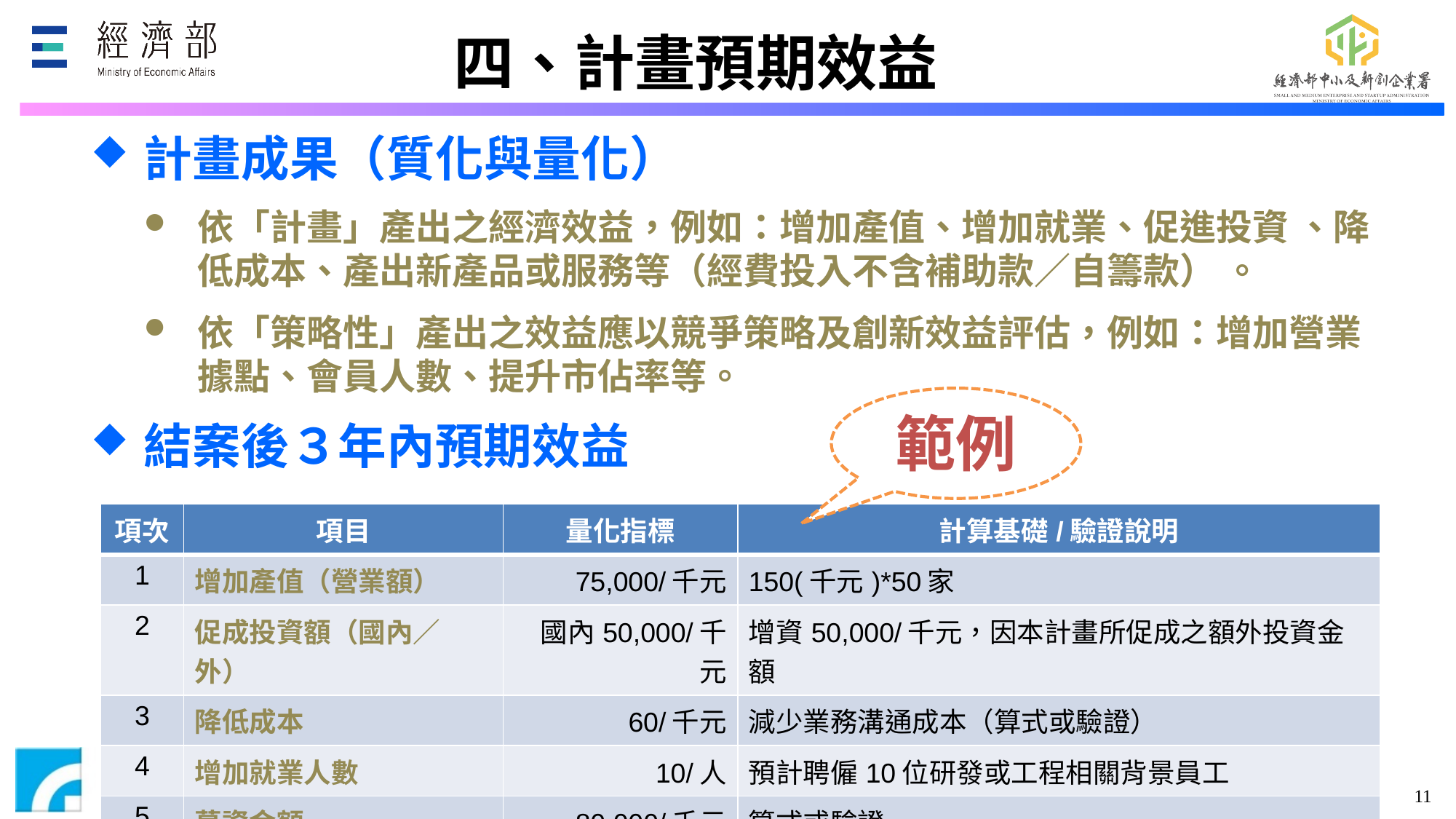

四、計畫預期效益
計畫成果（質化與量化）
依「計畫」產出之經濟效益，例如：增加產值、增加就業、促進投資 、降低成本、產出新產品或服務等（經費投入不含補助款／自籌款） 。
依「策略性」產出之效益應以競爭策略及創新效益評估，例如：增加營業據點、會員人數、提升市佔率等。
結案後３年內預期效益
範例
| 項次 | 項目 | 量化指標 | 計算基礎/驗證說明 |
| --- | --- | --- | --- |
| 1 | 增加產值（營業額） | 75,000/千元 | 150(千元)\*50家 |
| 2 | 促成投資額（國內／外） | 國內50,000/千元 | 增資50,000/千元，因本計畫所促成之額外投資金額 |
| 3 | 降低成本 | 60/千元 | 減少業務溝通成本（算式或驗證） |
| 4 | 增加就業人數 | 10/人 | 預計聘僱10位研發或工程相關背景員工 |
| 5 | 募資金額 | 80,000/千元 | 算式或驗證 |
11